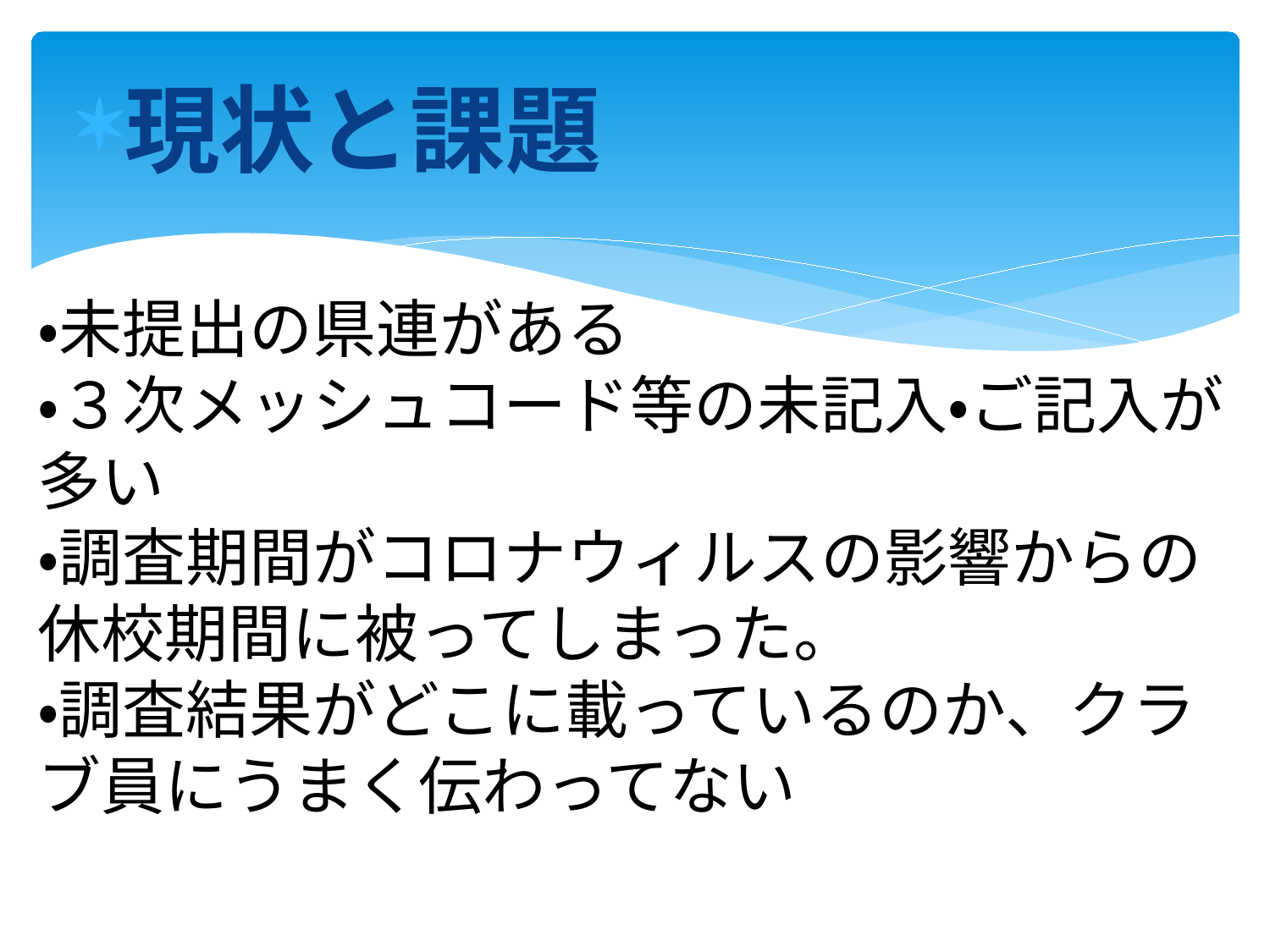

現状と課題
# ・未提出の県連がある ・３次メッシュコード等の未記入・ご記入が多い ・調査期間がコロナウィルスの影響からの休校期間に被ってしまった。 ・調査結果がどこに載っているのか、クラブ員にうまく伝わってない